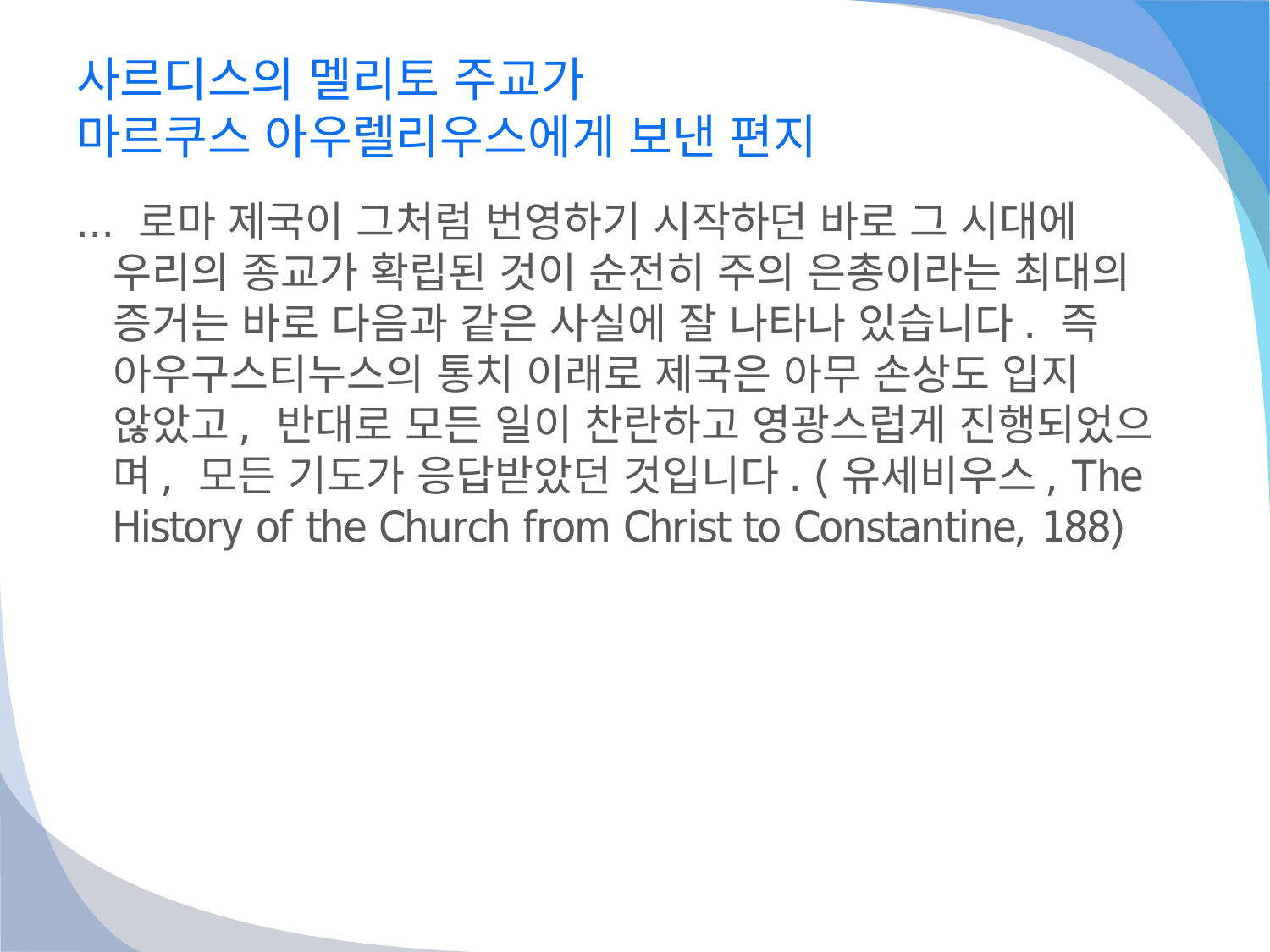

# 사르디스의 멜리토 주교가
마르쿠스 아우렐리우스에게 보낸 편지
... 로마 제국이 그처럼 번영하기 시작하던 바로 그 시대에 우리의 종교가 확립된 것이 순전히 주의 은총이라는 최대의 증거는 바로 다음과 같은 사실에 잘 나타나 있습니다. 즉 아우구스티누스의 통치 이래로 제국은 아무 손상도 입지 않았고, 반대로 모든 일이 찬란하고 영광스럽게 진행되었으며, 모든 기도가 응답받았던 것입니다. (유세비우스, The History of the Church from Christ to Constantine, 188)